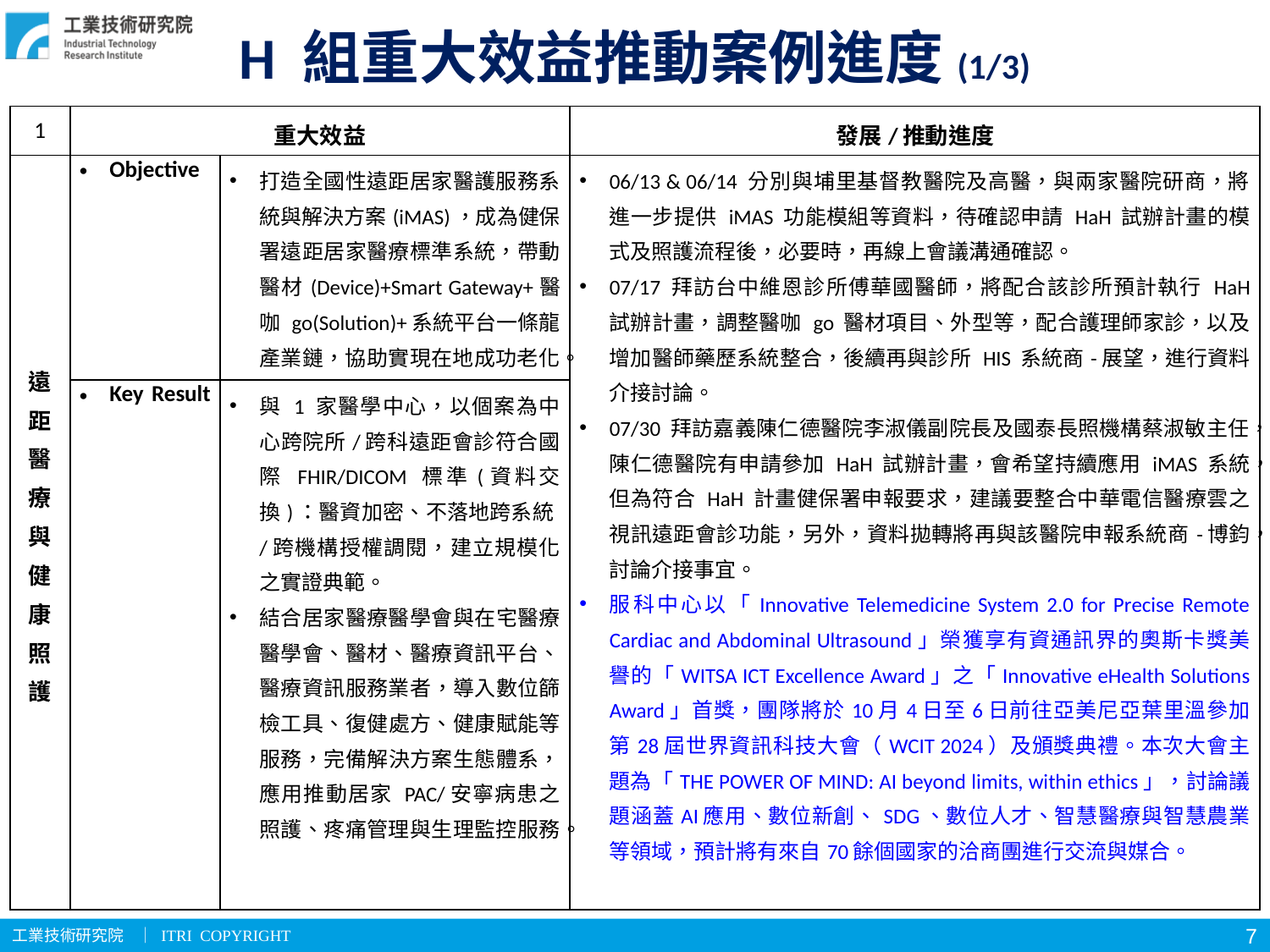

# H 組重大效益推動案例進度(1/3)
| 1 | 重大效益 |  | 發展/推動進度 |
| --- | --- | --- | --- |
| 遠距醫療與健康照護 | Objective | 打造全國性遠距居家醫護服務系統與解決方案(iMAS)，成為健保署遠距居家醫療標準系統，帶動醫材(Device)+Smart Gateway+醫咖 go(Solution)+系統平台一條龍產業鏈，協助實現在地成功老化。 | 06/13 & 06/14 分別與埔里基督教醫院及高醫，與兩家醫院研商，將進一步提供 iMAS 功能模組等資料，待確認申請 HaH 試辦計畫的模式及照護流程後，必要時，再線上會議溝通確認。 07/17 拜訪台中維恩診所傅華國醫師，將配合該診所預計執行 HaH 試辦計畫，調整醫咖 go 醫材項目、外型等，配合護理師家診，以及增加醫師藥歷系統整合，後續再與診所 HIS 系統商-展望，進行資料介接討論。 07/30 拜訪嘉義陳仁德醫院李淑儀副院長及國泰長照機構蔡淑敏主任，陳仁德醫院有申請參加 HaH 試辦計畫，會希望持續應用 iMAS 系統，但為符合 HaH 計畫健保署申報要求，建議要整合中華電信醫療雲之視訊遠距會診功能，另外，資料拋轉將再與該醫院申報系統商-博鈞，討論介接事宜。 服科中心以「Innovative Telemedicine System 2.0 for Precise Remote Cardiac and Abdominal Ultrasound」榮獲享有資通訊界的奧斯卡獎美譽的「WITSA ICT Excellence Award」之「Innovative eHealth Solutions Award」首獎，團隊將於10月4日至6日前往亞美尼亞葉里溫參加第28屆世界資訊科技大會（WCIT 2024）及頒獎典禮。本次大會主題為「THE POWER OF MIND: AI beyond limits, within ethics」，討論議題涵蓋AI應用、數位新創、SDG、數位人才、智慧醫療與智慧農業等領域，預計將有來自70餘個國家的洽商團進行交流與媒合。 |
|  | Key Result | 與 1 家醫學中心，以個案為中心跨院所/跨科遠距會診符合國際 FHIR/DICOM 標準(資料交換)：醫資加密、不落地跨系統/跨機構授權調閱，建立規模化之實證典範。 結合居家醫療醫學會與在宅醫療醫學會、醫材、醫療資訊平台、醫療資訊服務業者，導入數位篩檢工具、復健處方、健康賦能等服務，完備解決方案生態體系，應用推動居家 PAC/安寧病患之照護、疼痛管理與生理監控服務。 |  |